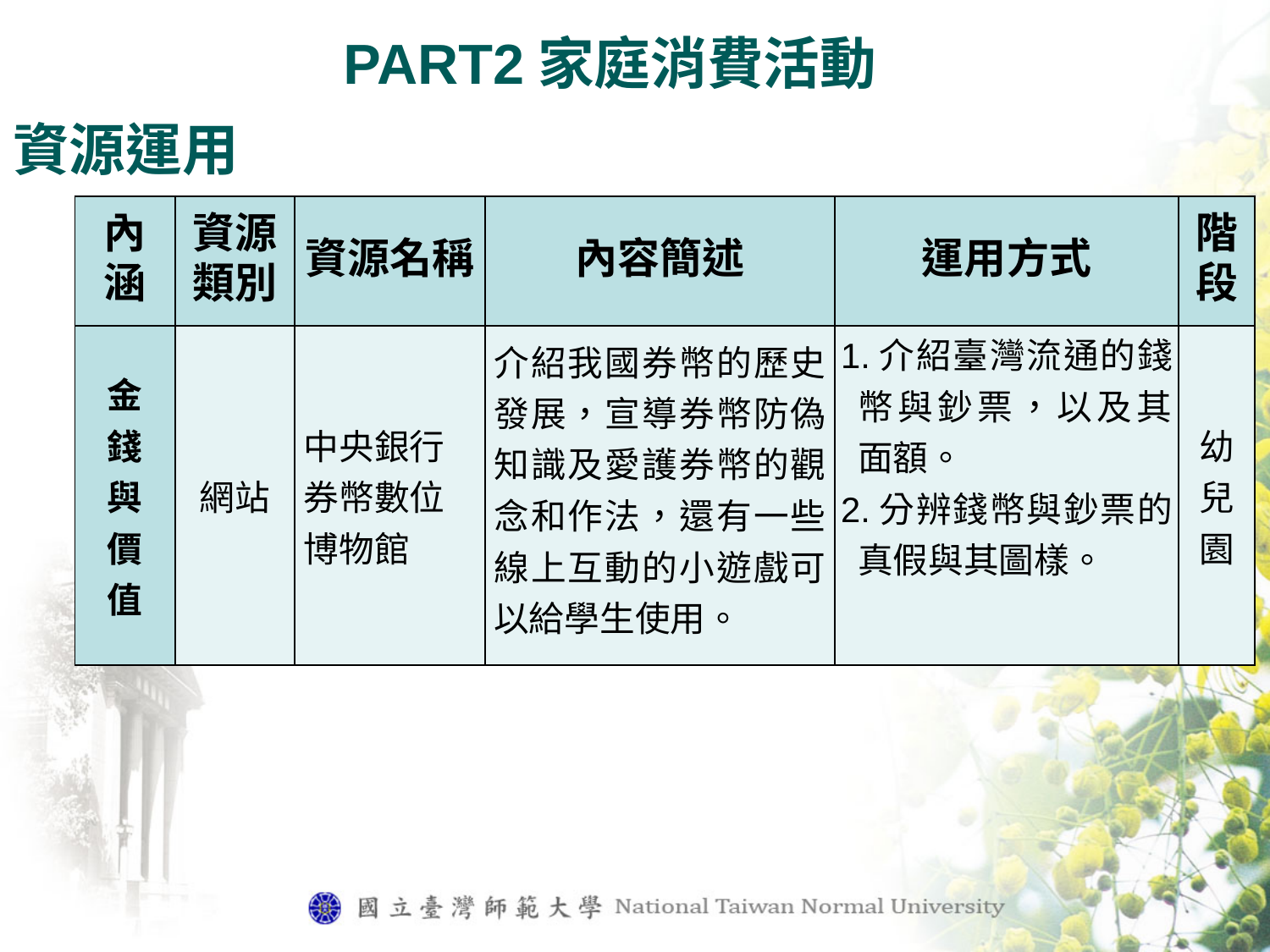

PART2家庭消費活動
資源運用
| 內涵 | 資源類別 | 資源名稱 | 內容簡述 | 運用方式 | 階段 |
| --- | --- | --- | --- | --- | --- |
| 金 錢 與 價 值 | 網站 | 中央銀行券幣數位博物館 | 介紹我國券幣的歷史發展，宣導券幣防偽知識及愛護券幣的觀念和作法，還有一些線上互動的小遊戲可以給學生使用。 | 1.介紹臺灣流通的錢幣與鈔票，以及其面額。 2.分辨錢幣與鈔票的真假與其圖樣。 | 幼兒園 |